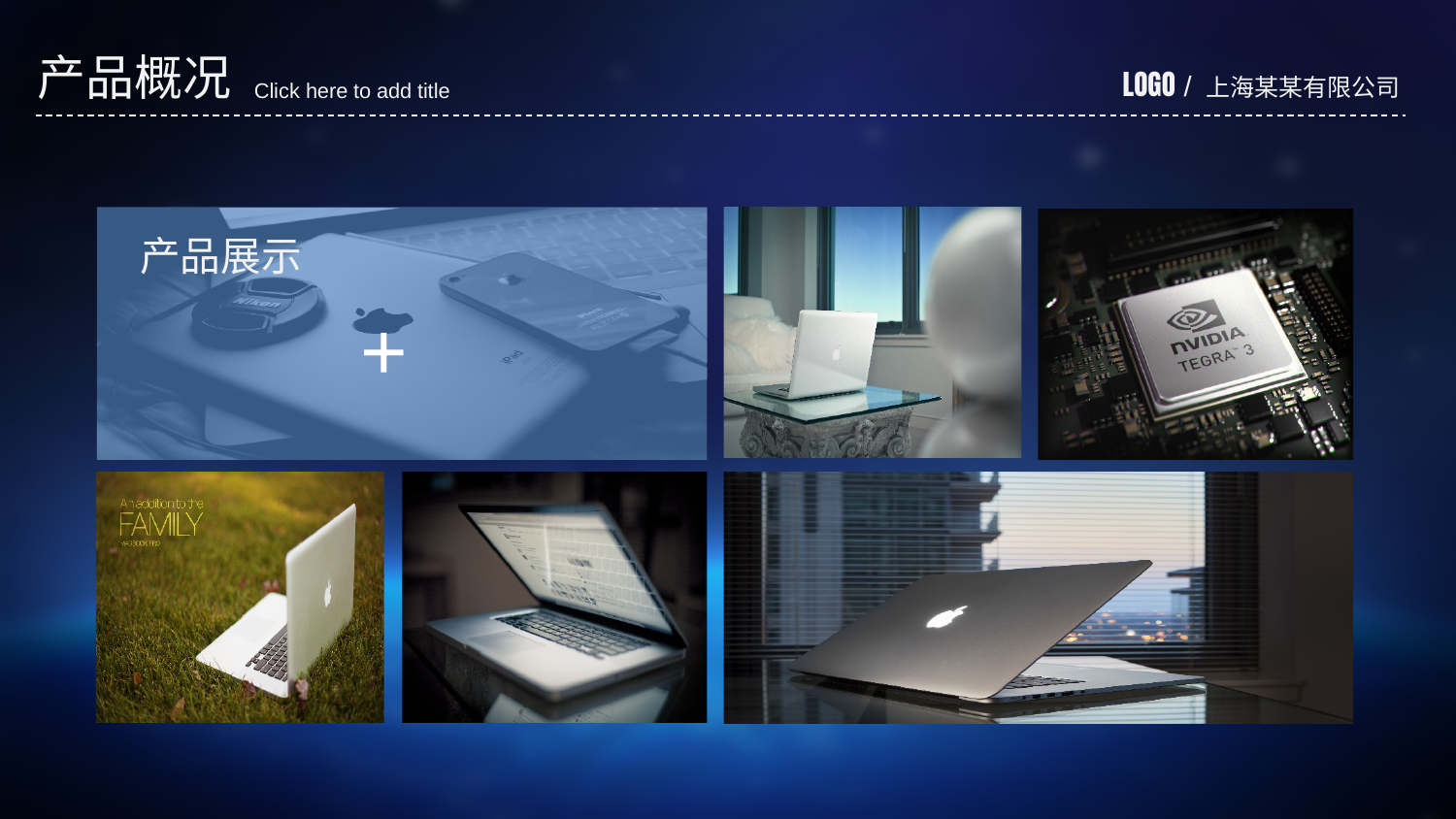

产品概况
LOGO / 上海某某有限公司
Click here to add title

产品展示
+